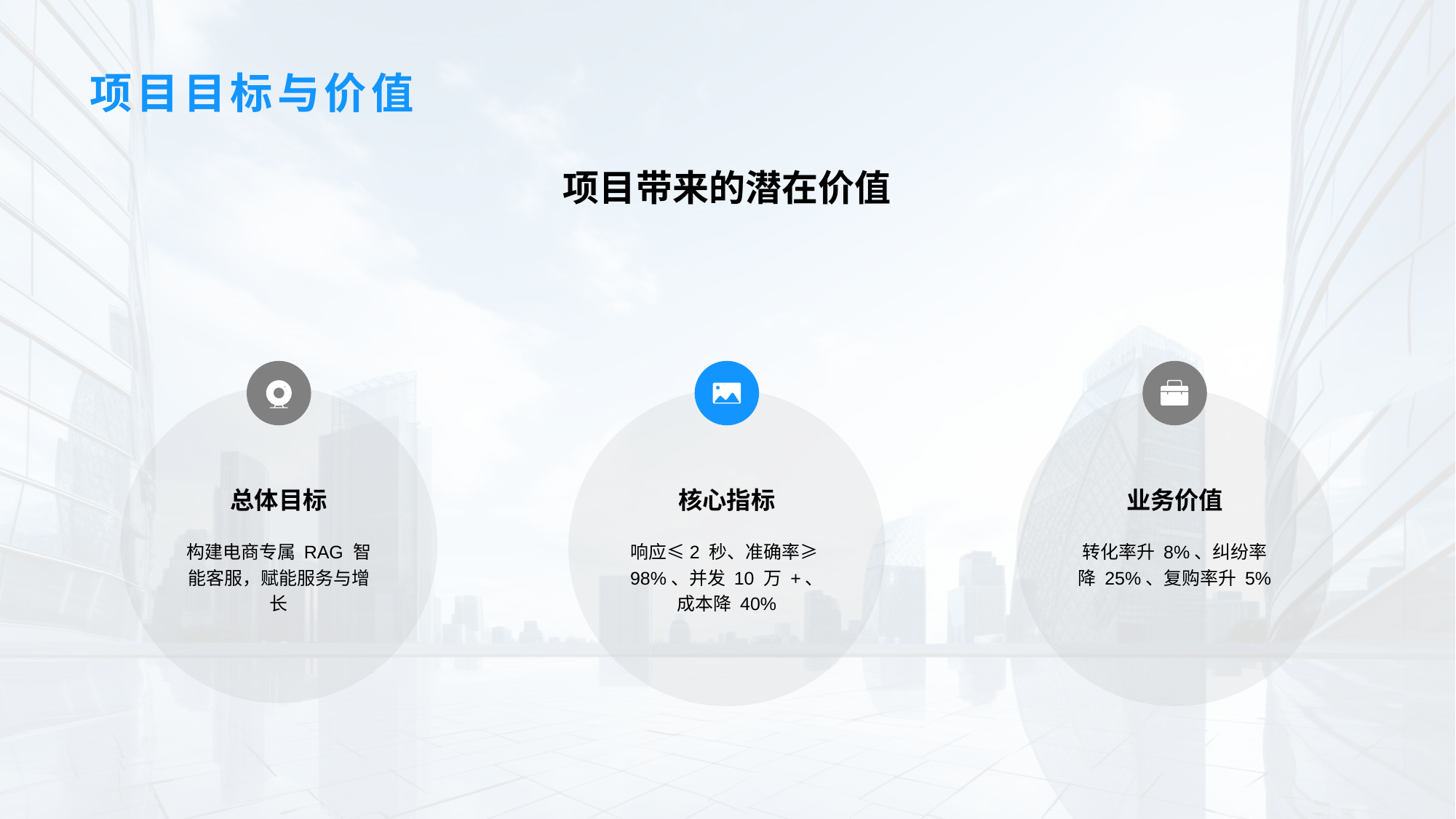

# 项目目标与价值
项目带来的潜在价值

总体目标
构建电商专属 RAG 智能客服，赋能服务与增长

业务价值
转化率升 8%、纠纷率降 25%、复购率升 5%

核心指标
响应≤2 秒、准确率≥98%、并发 10 万 +、成本降 40%